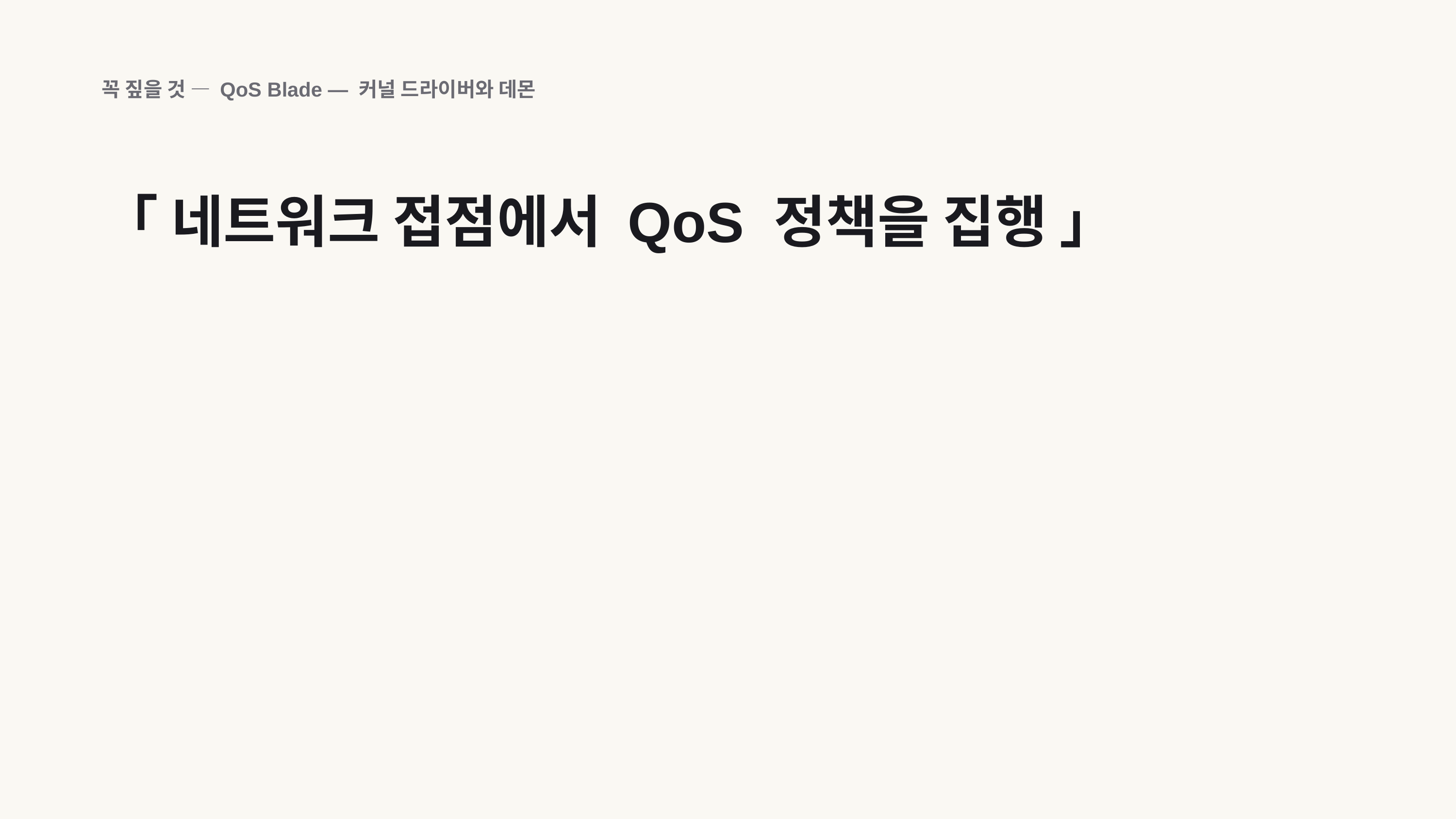

꼭 짚을 것 — QoS Blade — 커널 드라이버와 데몬
「 네트워크 접점에서 QoS 정책을 집행 」